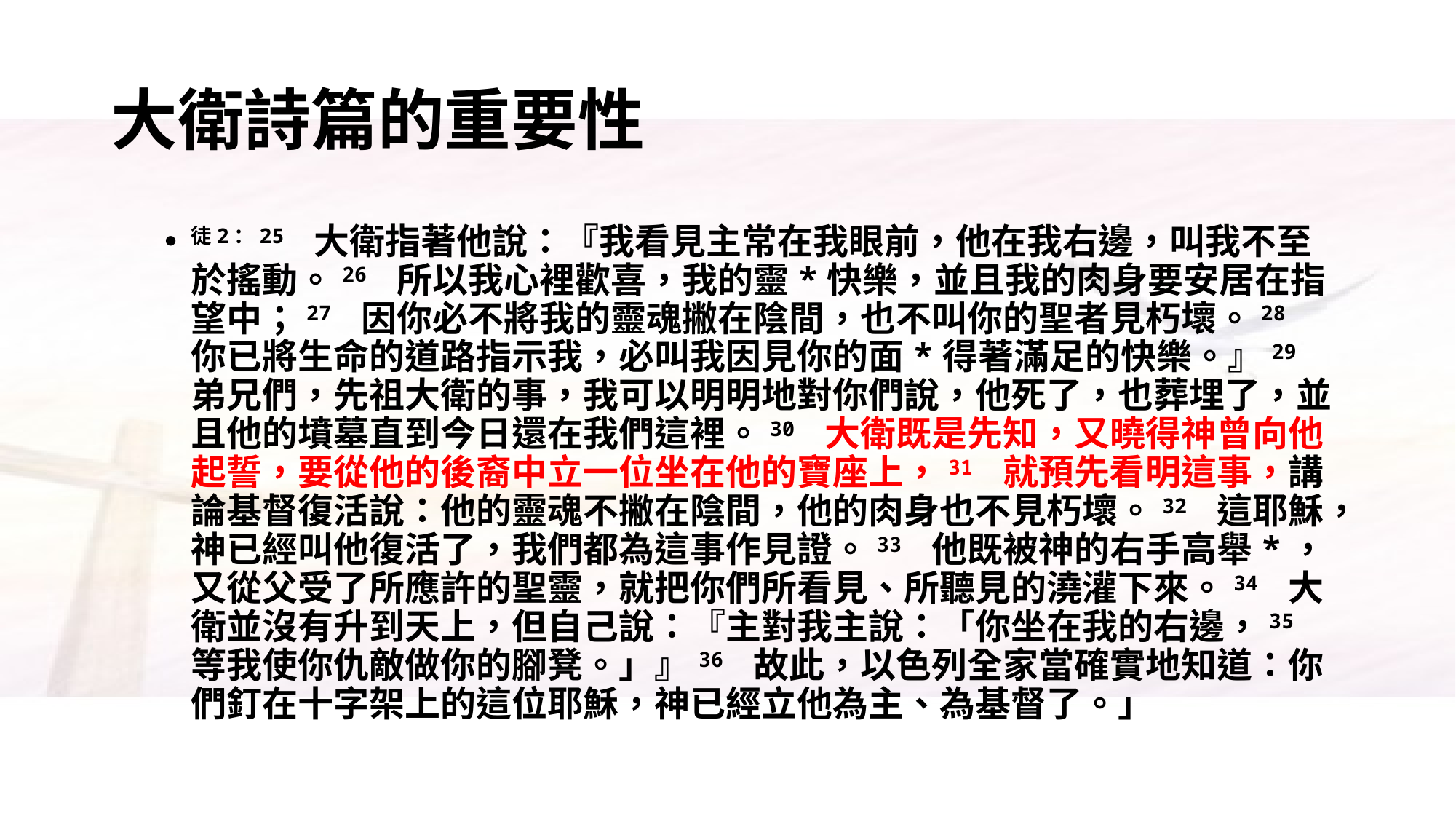

# 大衛詩篇的重要性
徒2：25 大衛指著他說：『我看見主常在我眼前，他在我右邊，叫我不至於搖動。26 所以我心裡歡喜，我的靈*快樂，並且我的肉身要安居在指望中；27 因你必不將我的靈魂撇在陰間，也不叫你的聖者見朽壞。28 你已將生命的道路指示我，必叫我因見你的面*得著滿足的快樂。』29 弟兄們，先祖大衛的事，我可以明明地對你們說，他死了，也葬埋了，並且他的墳墓直到今日還在我們這裡。30 大衛既是先知，又曉得神曾向他起誓，要從他的後裔中立一位坐在他的寶座上，31 就預先看明這事，講論基督復活說：他的靈魂不撇在陰間，他的肉身也不見朽壞。32 這耶穌，神已經叫他復活了，我們都為這事作見證。33 他既被神的右手高舉*，又從父受了所應許的聖靈，就把你們所看見、所聽見的澆灌下來。34 大衛並沒有升到天上，但自己說：『主對我主說：「你坐在我的右邊，35 等我使你仇敵做你的腳凳。」』36 故此，以色列全家當確實地知道：你們釘在十字架上的這位耶穌，神已經立他為主、為基督了。」